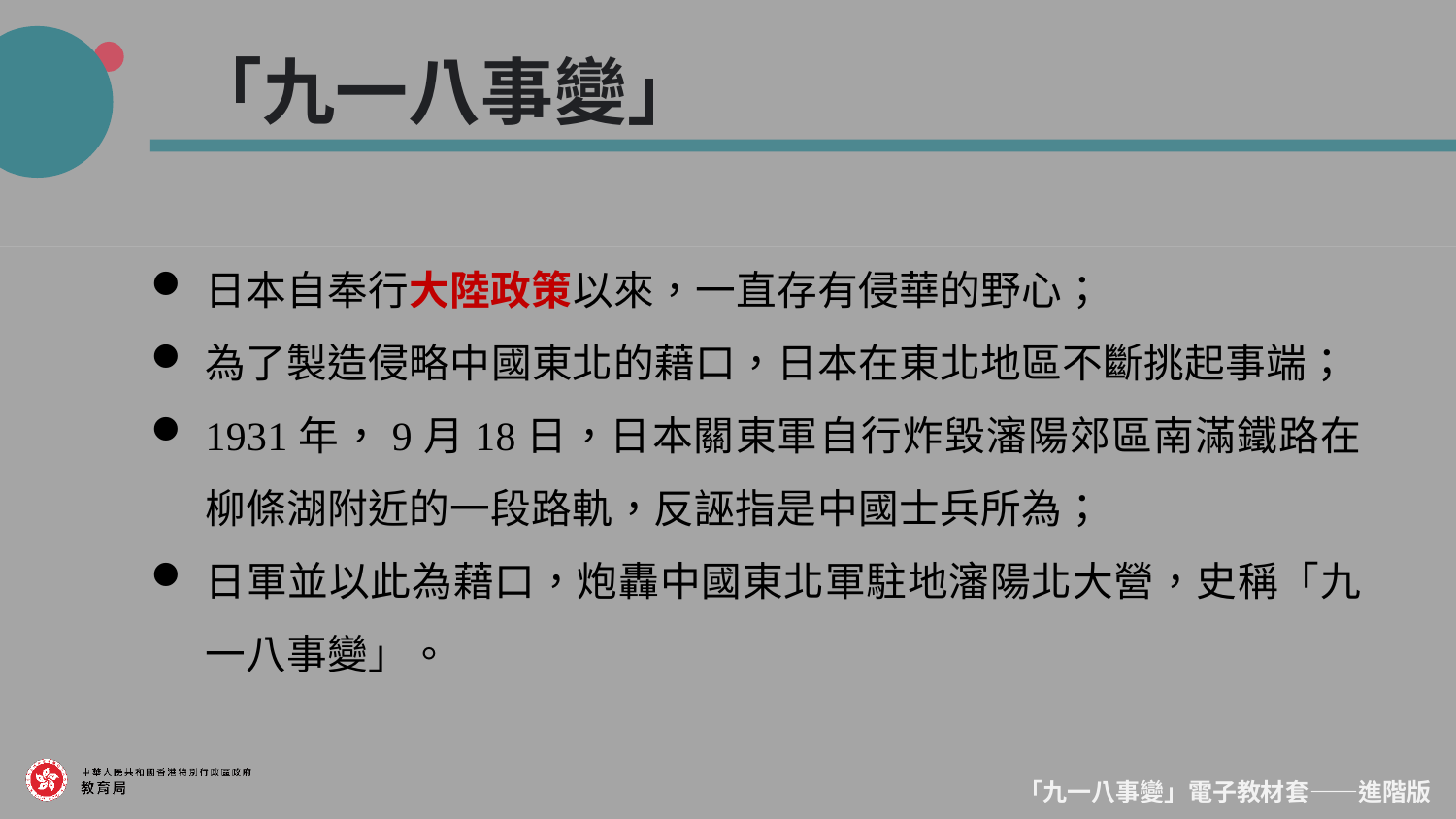

「九一八事變」

日本自奉行大陸政策以來，一直存有侵華的野心；
為了製造侵略中國東北的藉口，日本在東北地區不斷挑起事端；
1931年，9月18日，日本關東軍自行炸毀瀋陽郊區南滿鐵路在柳條湖附近的一段路軌，反誣指是中國士兵所為；
日軍並以此為藉口，炮轟中國東北軍駐地瀋陽北大營，史稱「九一八事變」。